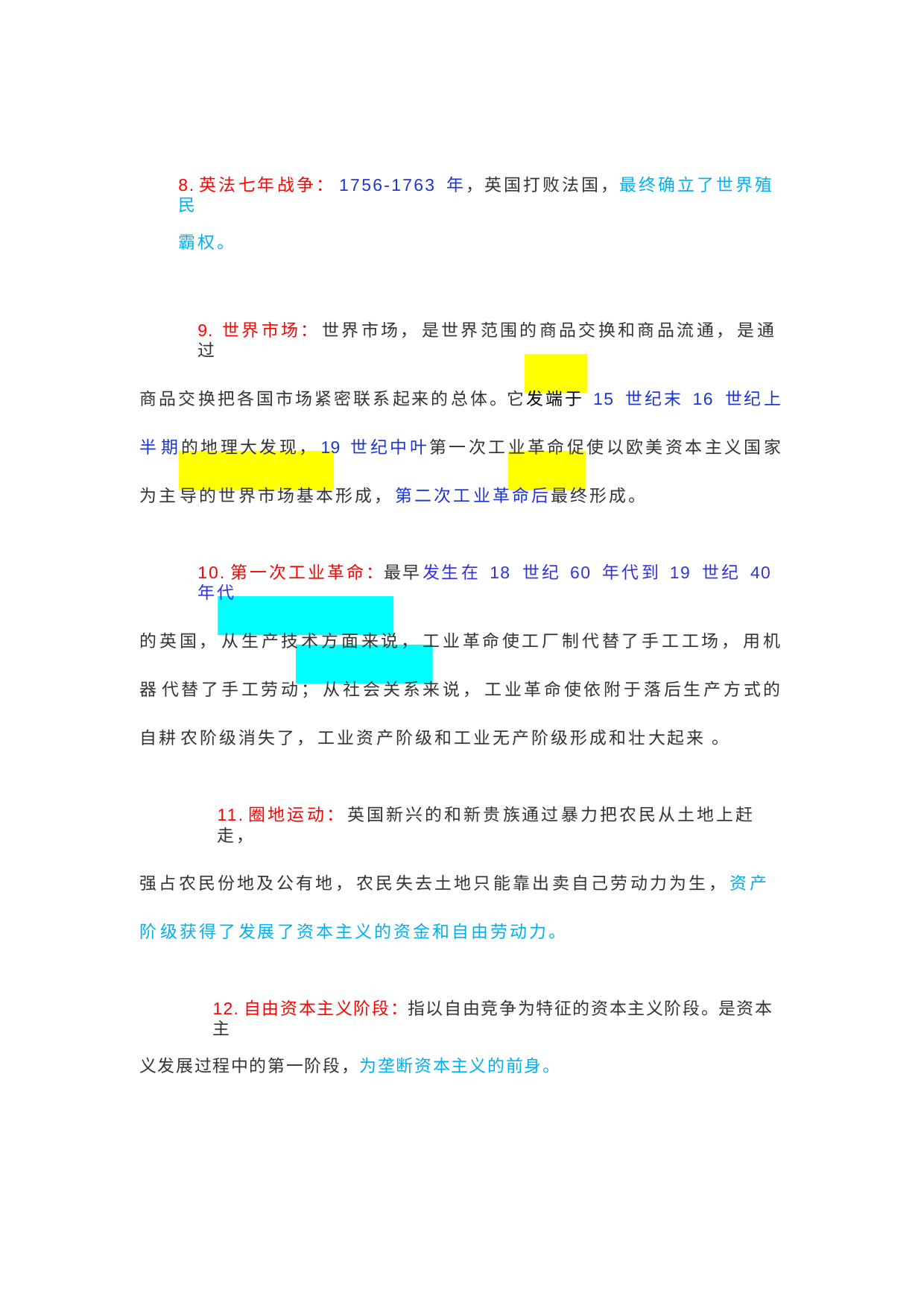

8.英法七年战争：1756-1763 年，英国打败法国，最终确立了世界殖民

霸权。
9. 世界市场： 世界市场， 是世界范围的商品交换和商品流通， 是通过
商品交换把各国市场紧密联系起来的总体。它发端于 15 世纪末 16 世纪上半 期的地理大发现，19 世纪中叶第一次工业革命促使以欧美资本主义国家为主 导的世界市场基本形成， 第二次工业革命后最终形成。

10.第一次工业革命：最早发生在 18 世纪 60 年代到 19 世纪 40 年代
的英国， 从生产技术方面来说， 工业革命使工厂制代替了手工工场， 用机器 代替了手工劳动； 从社会关系来说， 工业革命使依附于落后生产方式的自耕 农阶级消失了， 工业资产阶级和工业无产阶级形成和壮大起来 。

11.圈地运动： 英国新兴的和新贵族通过暴力把农民从土地上赶走，
强占农民份地及公有地， 农民失去土地只能靠出卖自己劳动力为生， 资产阶 级获得了发展了资本主义的资金和自由劳动力。
12.自由资本主义阶段：指以自由竞争为特征的资本主义阶段。是资本主

义发展过程中的第一阶段，为垄断资本主义的前身。